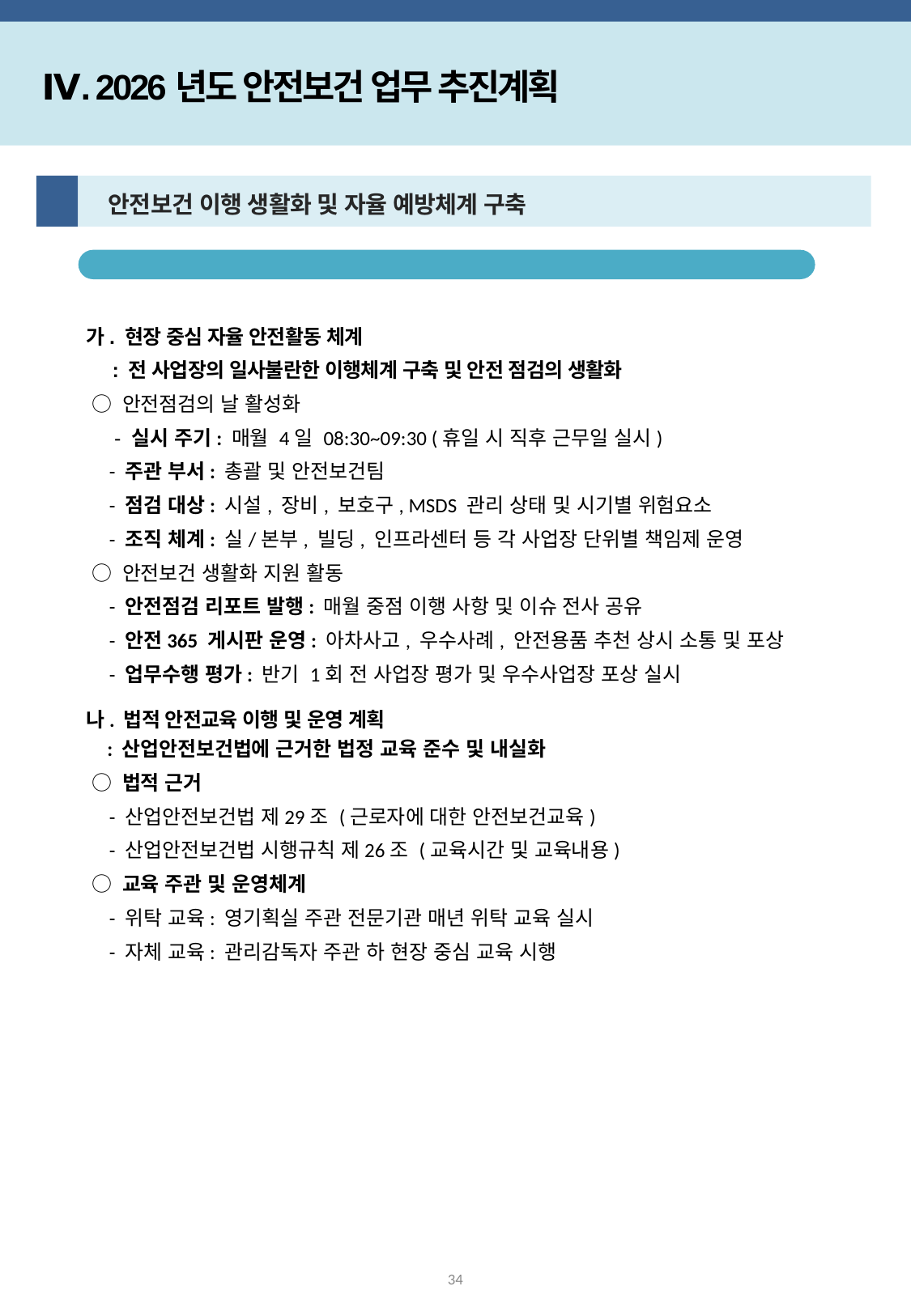

Ⅳ. 2026년도 안전보건 업무 추진계획
3
  안전보건 이행 생활화 및 자율 예방체계 구축
자율 안전활동 및 법적 안전교육 이행

가. 현장 중심 자율 안전활동 체계
     : 전 사업장의 일사불란한 이행체계 구축 및 안전 점검의 생활화
 ○ 안전점검의 날 활성화
     - 실시 주기: 매월 4일 08:30~09:30 (휴일 시 직후 근무일 실시)
     - 주관 부서: 총괄 및 안전보건팀
     - 점검 대상: 시설, 장비, 보호구, MSDS 관리 상태 및 시기별 위험요소
     - 조직 체계: 실/본부, 빌딩, 인프라센터 등 각 사업장 단위별 책임제 운영
 ○ 안전보건 생활화 지원 활동
     - 안전점검 리포트 발행: 매월 중점 이행 사항 및 이슈 전사 공유
     - 안전365 게시판 운영: 아차사고, 우수사례, 안전용품 추천 상시 소통 및 포상
     - 업무수행 평가: 반기 1회 전 사업장 평가 및 우수사업장 포상 실시

나. 법적 안전교육 이행 및 운영 계획
     : 산업안전보건법에 근거한 법정 교육 준수 및 내실화
 ○ 법적 근거
     - 산업안전보건법 제29조 (근로자에 대한 안전보건교육)
     - 산업안전보건법 시행규칙 제26조 (교육시간 및 교육내용)
 ○ 교육 주관 및 운영체계
     - 위탁 교육: 영기획실 주관 전문기관 매년 위탁 교육 실시
     - 자체 교육: 관리감독자 주관 하 현장 중심 교육 시행
34